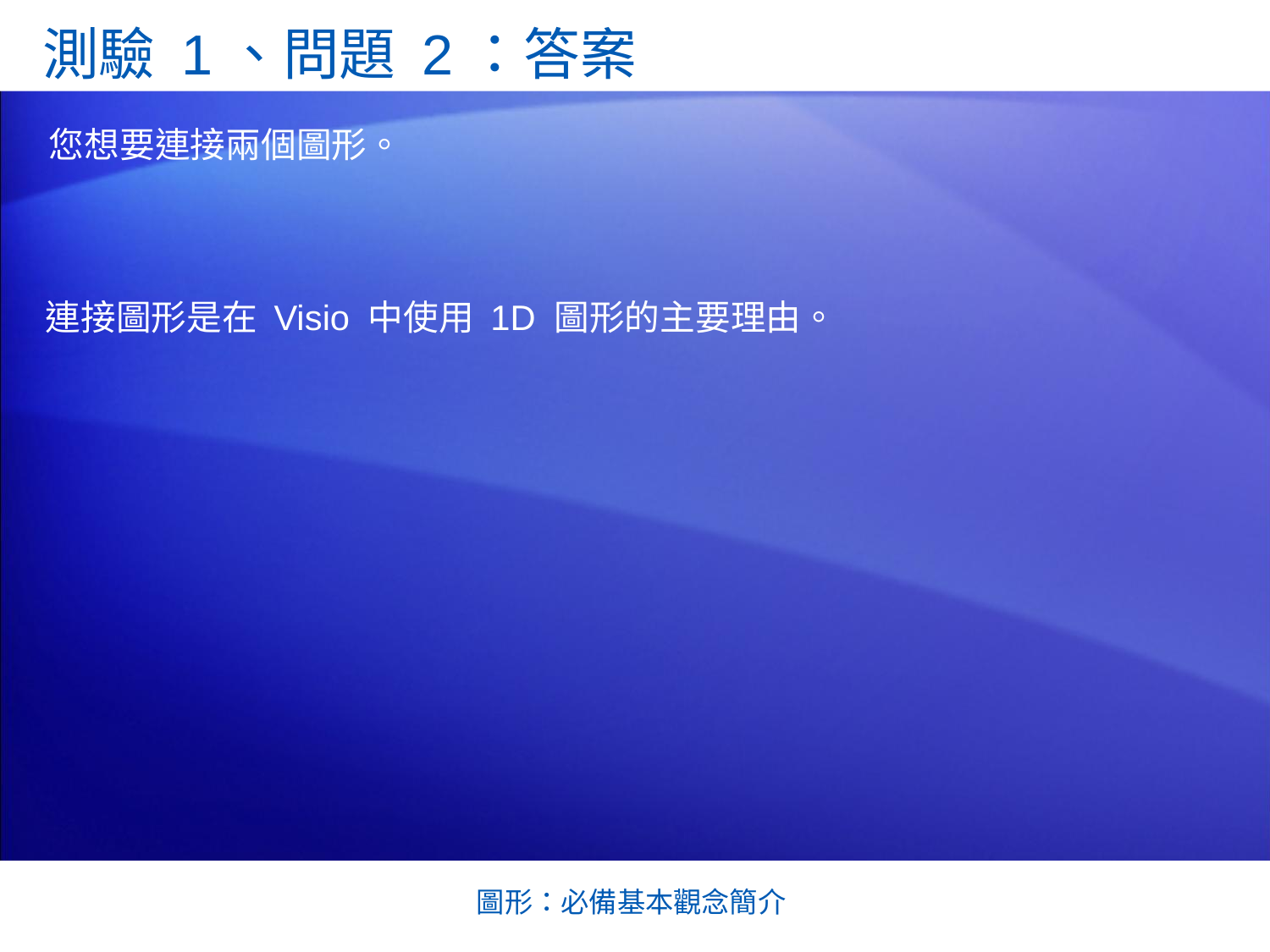

測驗 1、問題 2：答案
您想要連接兩個圖形。
連接圖形是在 Visio 中使用 1D 圖形的主要理由。
圖形：必備基本觀念簡介